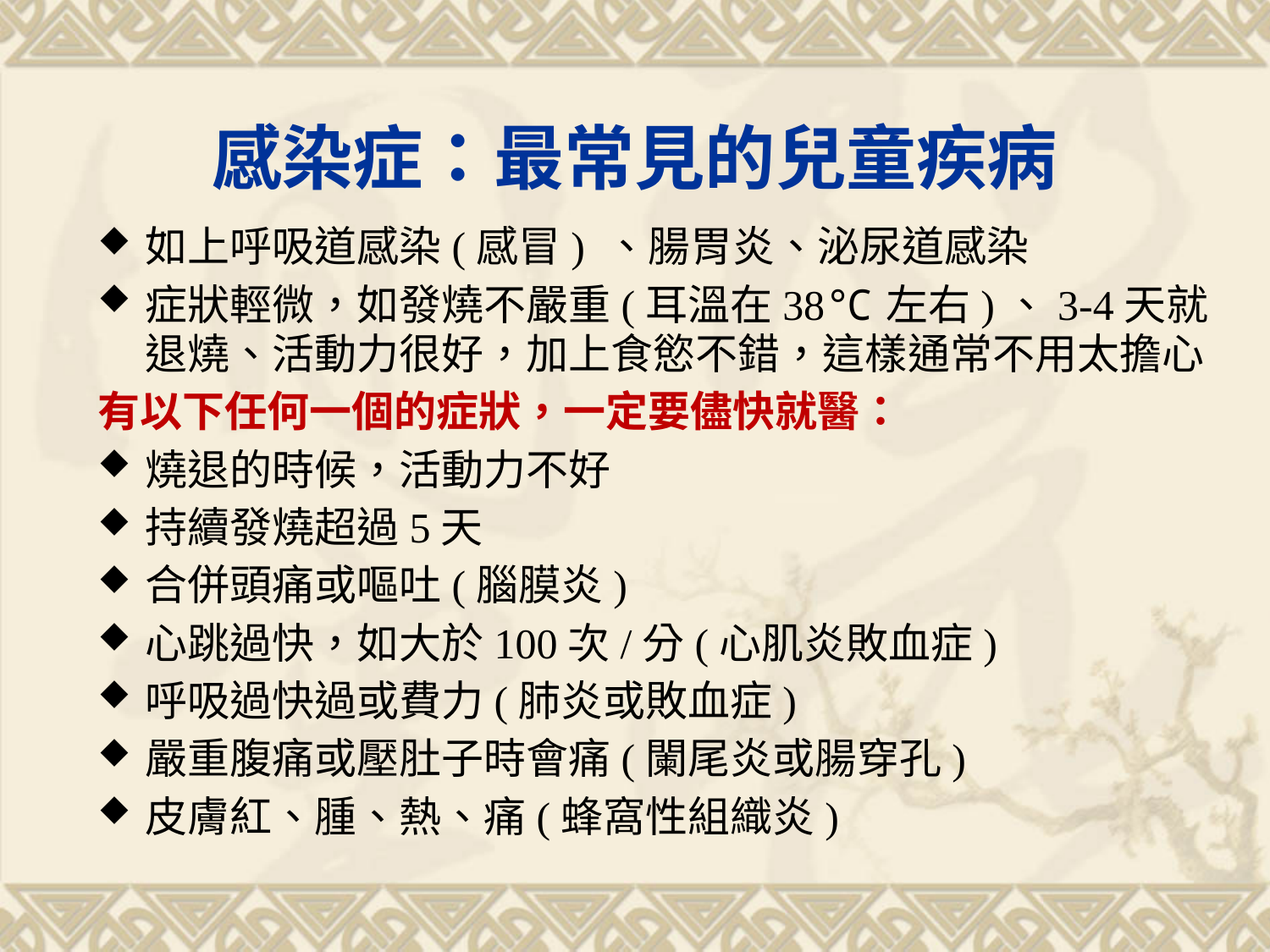

# 感染症：最常見的兒童疾病
如上呼吸道感染(感冒) 、腸胃炎、泌尿道感染
症狀輕微，如發燒不嚴重(耳溫在38℃左右)、3-4天就退燒、活動力很好，加上食慾不錯，這樣通常不用太擔心
有以下任何一個的症狀，一定要儘快就醫：
燒退的時候，活動力不好
持續發燒超過5天
合併頭痛或嘔吐(腦膜炎)
心跳過快，如大於100次/分(心肌炎敗血症)
呼吸過快過或費力(肺炎或敗血症)
嚴重腹痛或壓肚子時會痛(闌尾炎或腸穿孔)
皮膚紅、腫、熱、痛(蜂窩性組織炎)